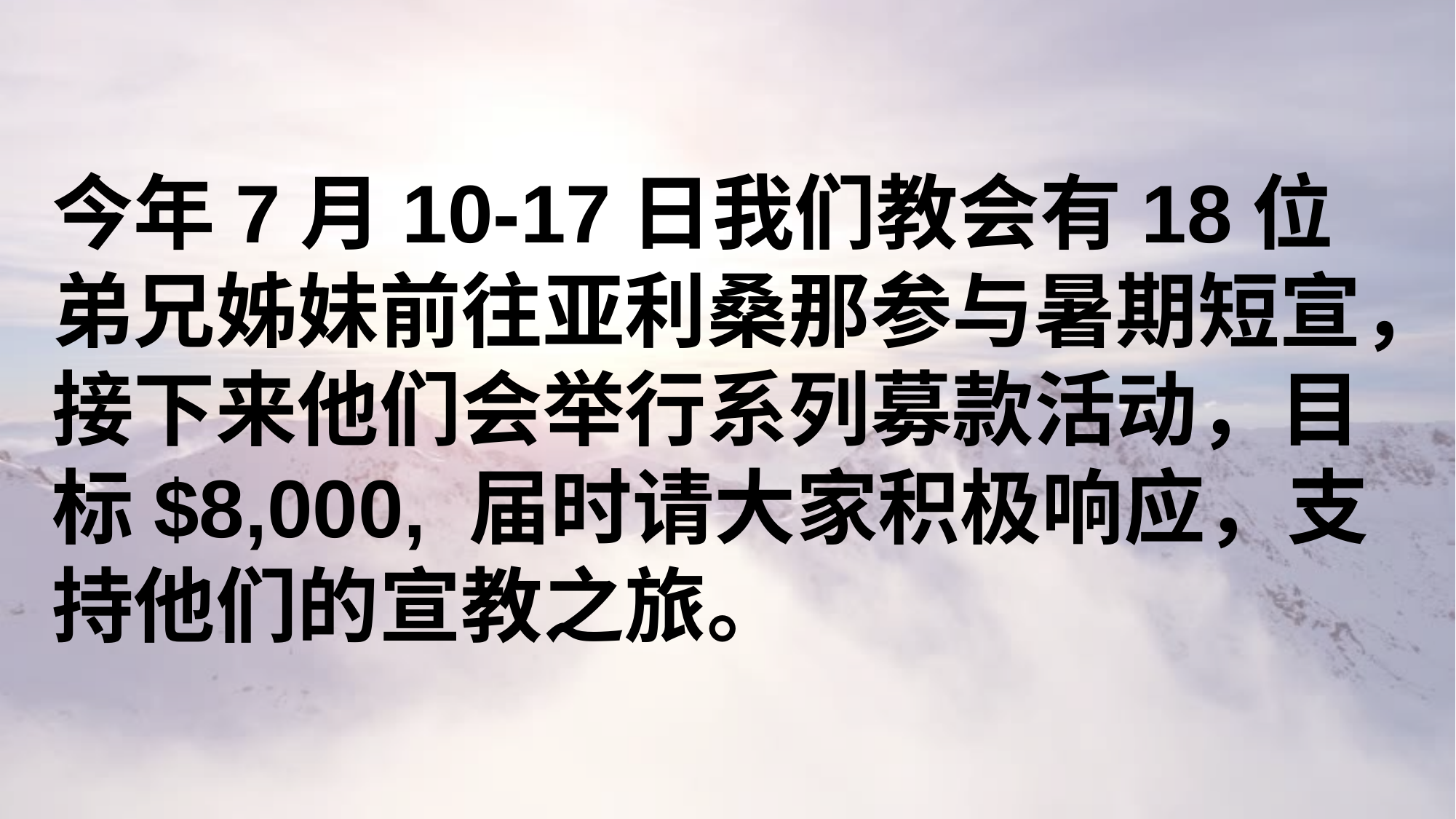

今年7月10-17日我们教会有18位弟兄姊妹前往亚利桑那参与暑期短宣，接下来他们会举行系列募款活动，目标$8,000, 届时请大家积极响应，支持他们的宣教之旅。